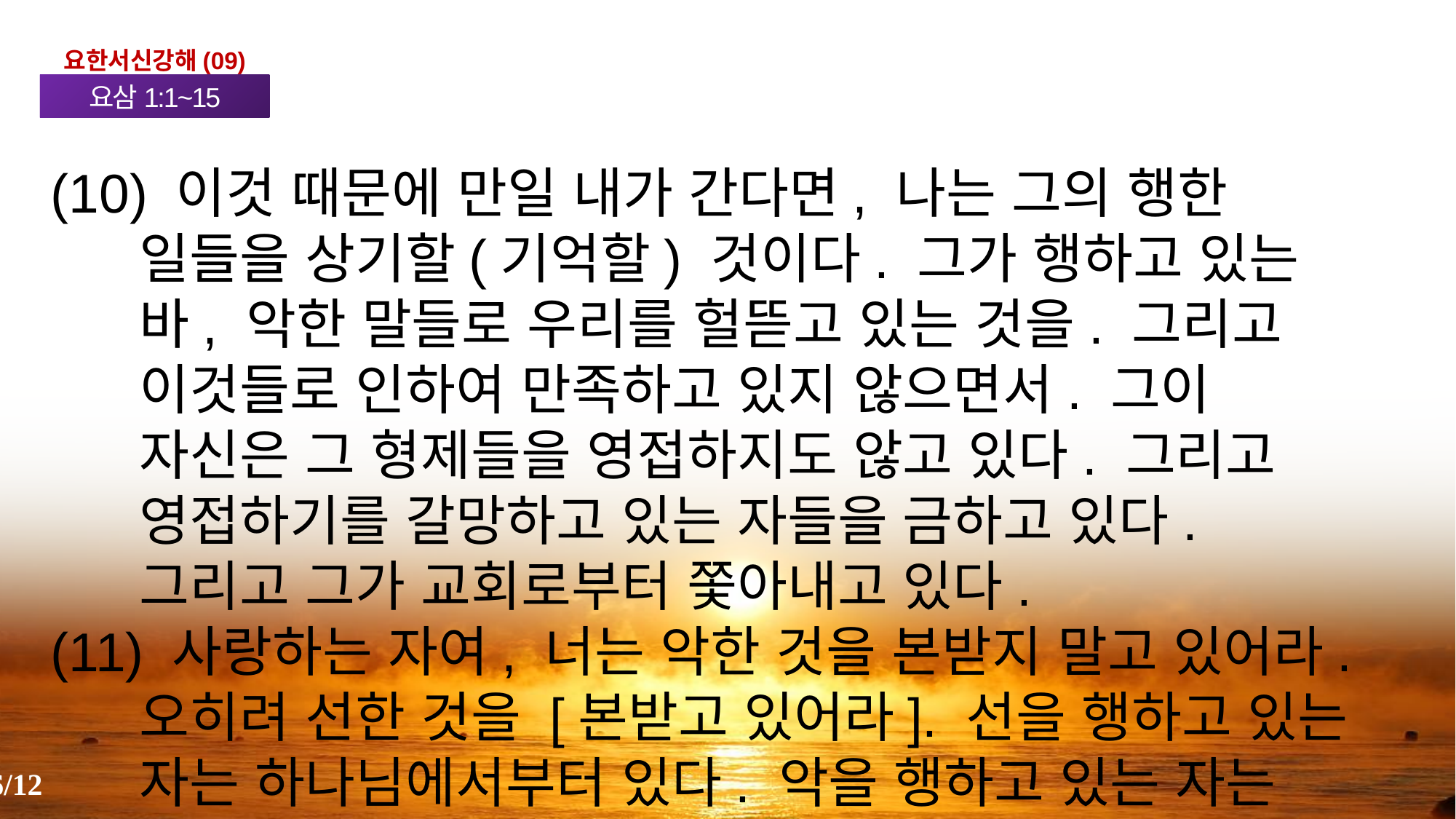

요한서신강해(09)
요삼1:1~15

(10) 이것 때문에 만일 내가 간다면, 나는 그의 행한 일들을 상기할(기억할) 것이다. 그가 행하고 있는 바, 악한 말들로 우리를 헐뜯고 있는 것을. 그리고 이것들로 인하여 만족하고 있지 않으면서. 그이 자신은 그 형제들을 영접하지도 않고 있다. 그리고 영접하기를 갈망하고 있는 자들을 금하고 있다. 그리고 그가 교회로부터 쫓아내고 있다.
(11) 사랑하는 자여, 너는 악한 것을 본받지 말고 있어라. 오히려 선한 것을 [본받고 있어라]. 선을 행하고 있는 자는 하나님에서부터 있다. 악을 행하고 있는 자는 하나님을 본 채 있지 않다.